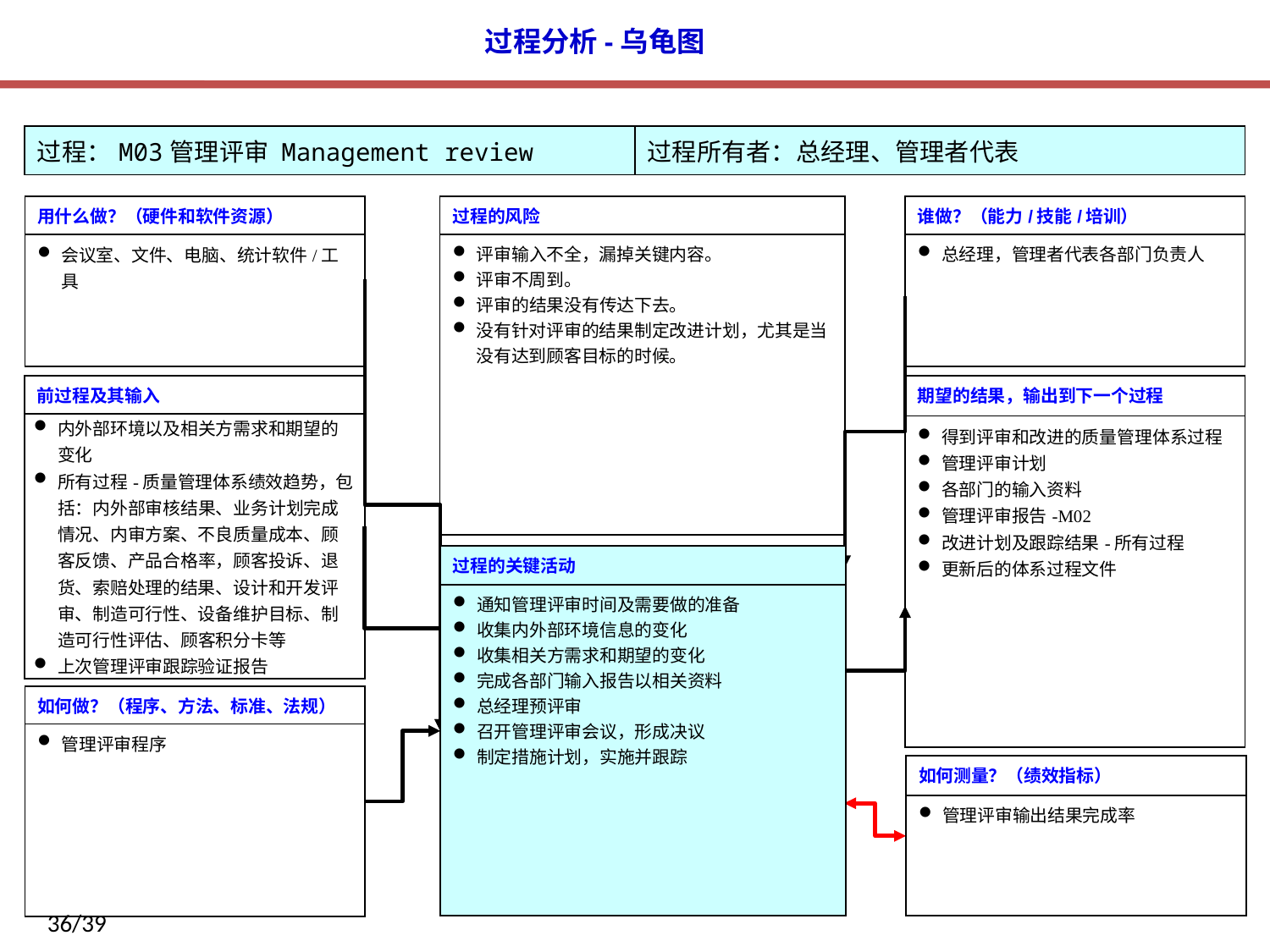

| 过程：M03管理评审 Management review | 过程所有者：总经理、管理者代表 |
| --- | --- |
| 用什么做？（硬件和软件资源） |
| --- |
| 会议室、文件、电脑、统计软件/工具 |
| 过程的风险 |
| --- |
| 评审输入不全，漏掉关键内容。 评审不周到。 评审的结果没有传达下去。 没有针对评审的结果制定改进计划，尤其是当没有达到顾客目标的时候。 |
| 谁做？（能力/技能/培训） |
| --- |
| 总经理，管理者代表各部门负责人 |
| 前过程及其输入 |
| --- |
| 内外部环境以及相关方需求和期望的变化 所有过程-质量管理体系绩效趋势，包括：内外部审核结果、业务计划完成情况、内审方案、不良质量成本、顾客反馈、产品合格率，顾客投诉、退货、索赔处理的结果、设计和开发评审、制造可行性、设备维护目标、制造可行性评估、顾客积分卡等 上次管理评审跟踪验证报告 |
| 期望的结果，输出到下一个过程 |
| --- |
| 得到评审和改进的质量管理体系过程 管理评审计划 各部门的输入资料 管理评审报告-M02 改进计划及跟踪结果-所有过程 更新后的体系过程文件 |
| 过程的关键活动 |
| --- |
| 通知管理评审时间及需要做的准备 收集内外部环境信息的变化 收集相关方需求和期望的变化 完成各部门输入报告以相关资料 总经理预评审 召开管理评审会议，形成决议 制定措施计划，实施并跟踪 |
| 如何做？（程序、方法、标准、法规） |
| --- |
| 管理评审程序 |
| 如何测量？（绩效指标） |
| --- |
| 管理评审输出结果完成率 |
36/39